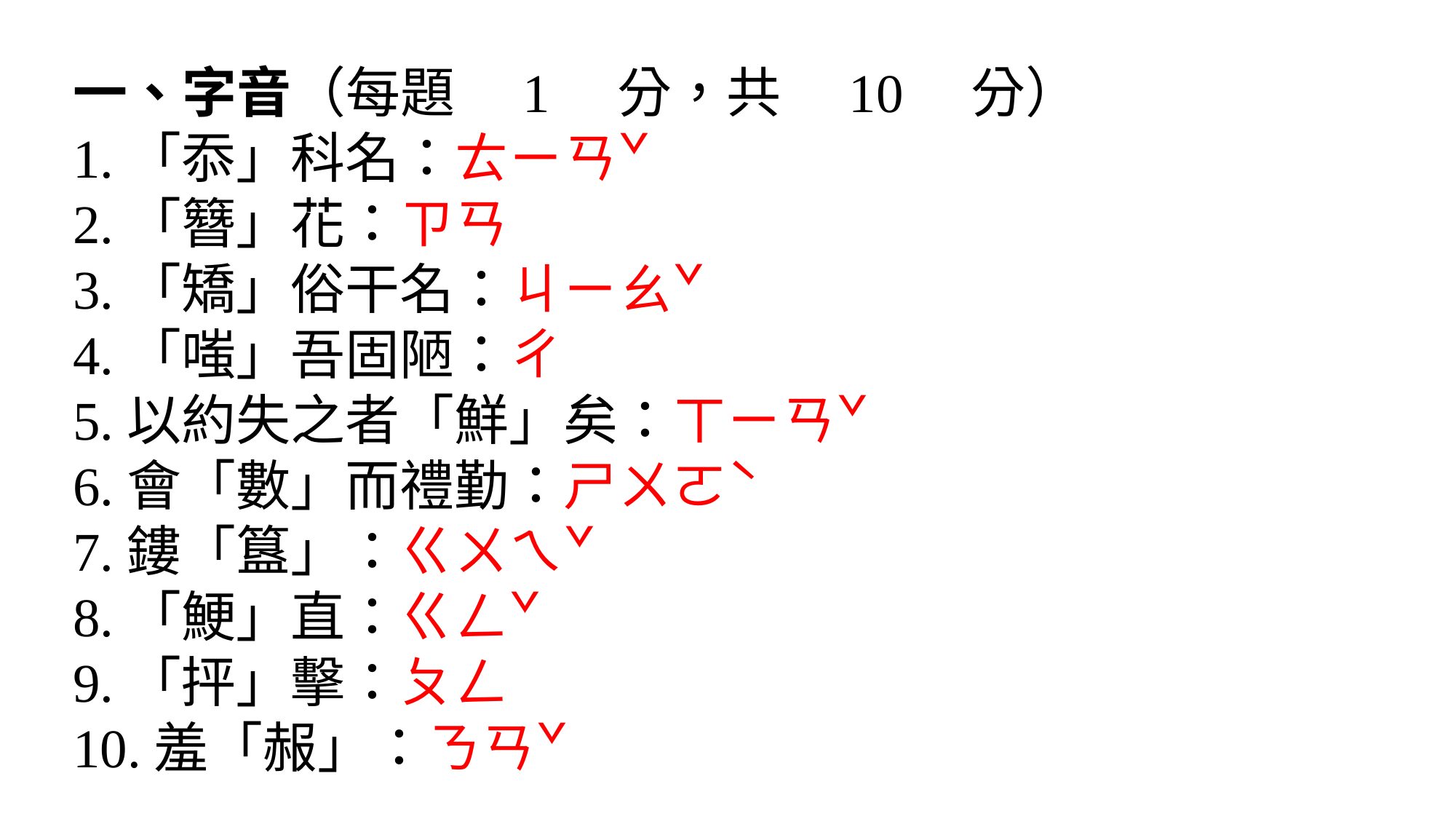

一、字音（每題　1　分，共　10　分）
1.「忝」科名：ㄊㄧㄢˇ
2.「簪」花：ㄗㄢ
3.「矯」俗干名：ㄐㄧㄠˇ
4.「嗤」吾固陋：ㄔ
5.以約失之者「鮮」矣：ㄒㄧㄢˇ
6.會「數」而禮勤：ㄕㄨㄛˋ
7.鏤「簋」：ㄍㄨㄟˇ
8.「鯁」直：ㄍㄥˇ
9.「抨」擊：ㄆㄥ
10.羞「赧」：ㄋㄢˇ